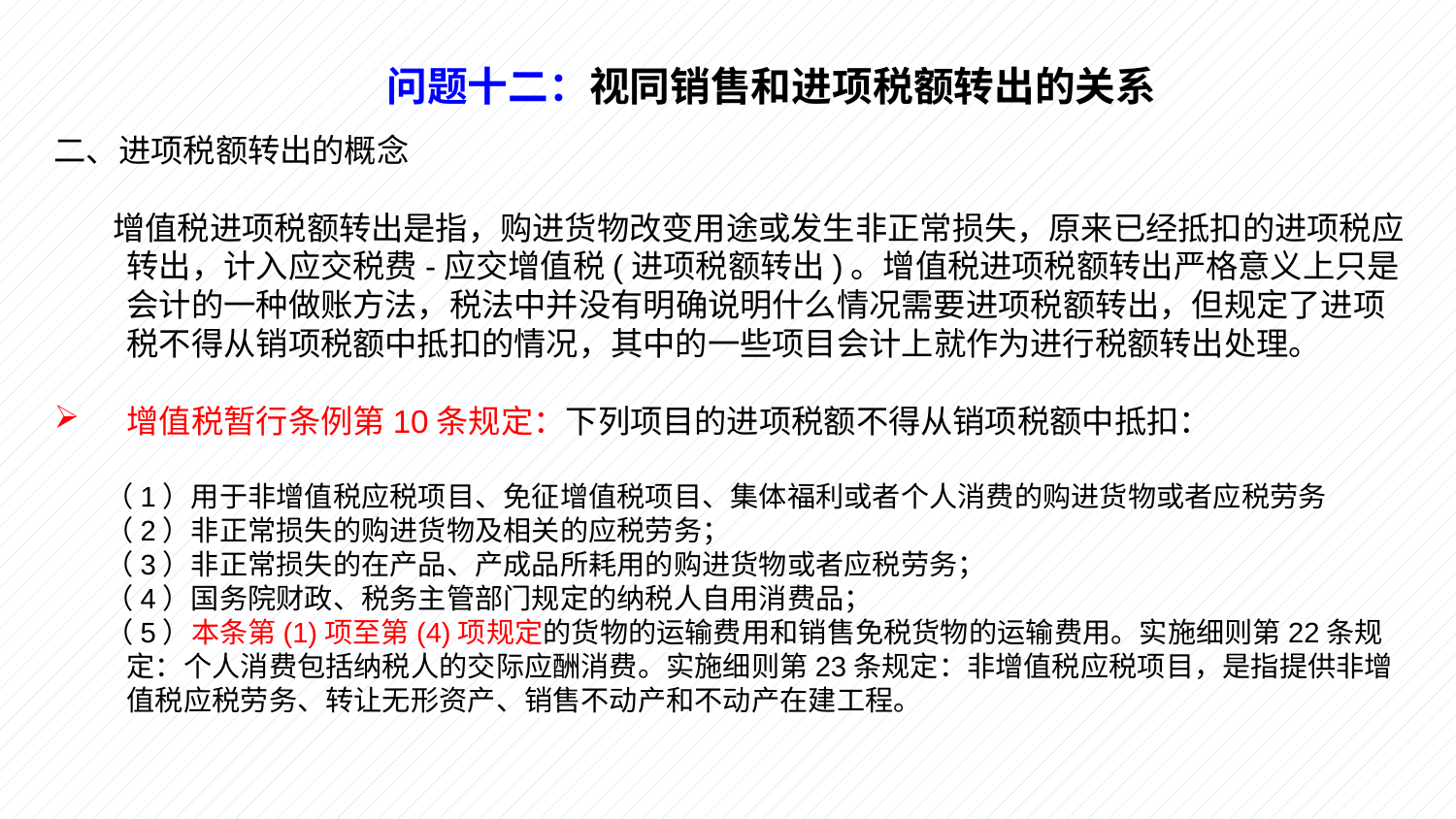

问题十二：视同销售和进项税额转出的关系
二、进项税额转出的概念

       增值税进项税额转出是指，购进货物改变用途或发生非正常损失，原来已经抵扣的进项税应转出，计入应交税费-应交增值税(进项税额转出)。增值税进项税额转出严格意义上只是会计的一种做账方法，税法中并没有明确说明什么情况需要进项税额转出，但规定了进项税不得从销项税额中抵扣的情况，其中的一些项目会计上就作为进行税额转出处理。

增值税暂行条例第10条规定：下列项目的进项税额不得从销项税额中抵扣：

       （1）用于非增值税应税项目、免征增值税项目、集体福利或者个人消费的购进货物或者应税劳务
       （2）非正常损失的购进货物及相关的应税劳务；
       （3）非正常损失的在产品、产成品所耗用的购进货物或者应税劳务；
       （4）国务院财政、税务主管部门规定的纳税人自用消费品；
       （5）本条第(1)项至第(4)项规定的货物的运输费用和销售免税货物的运输费用。实施细则第22条规定：个人消费包括纳税人的交际应酬消费。实施细则第23条规定：非增值税应税项目，是指提供非增值税应税劳务、转让无形资产、销售不动产和不动产在建工程。